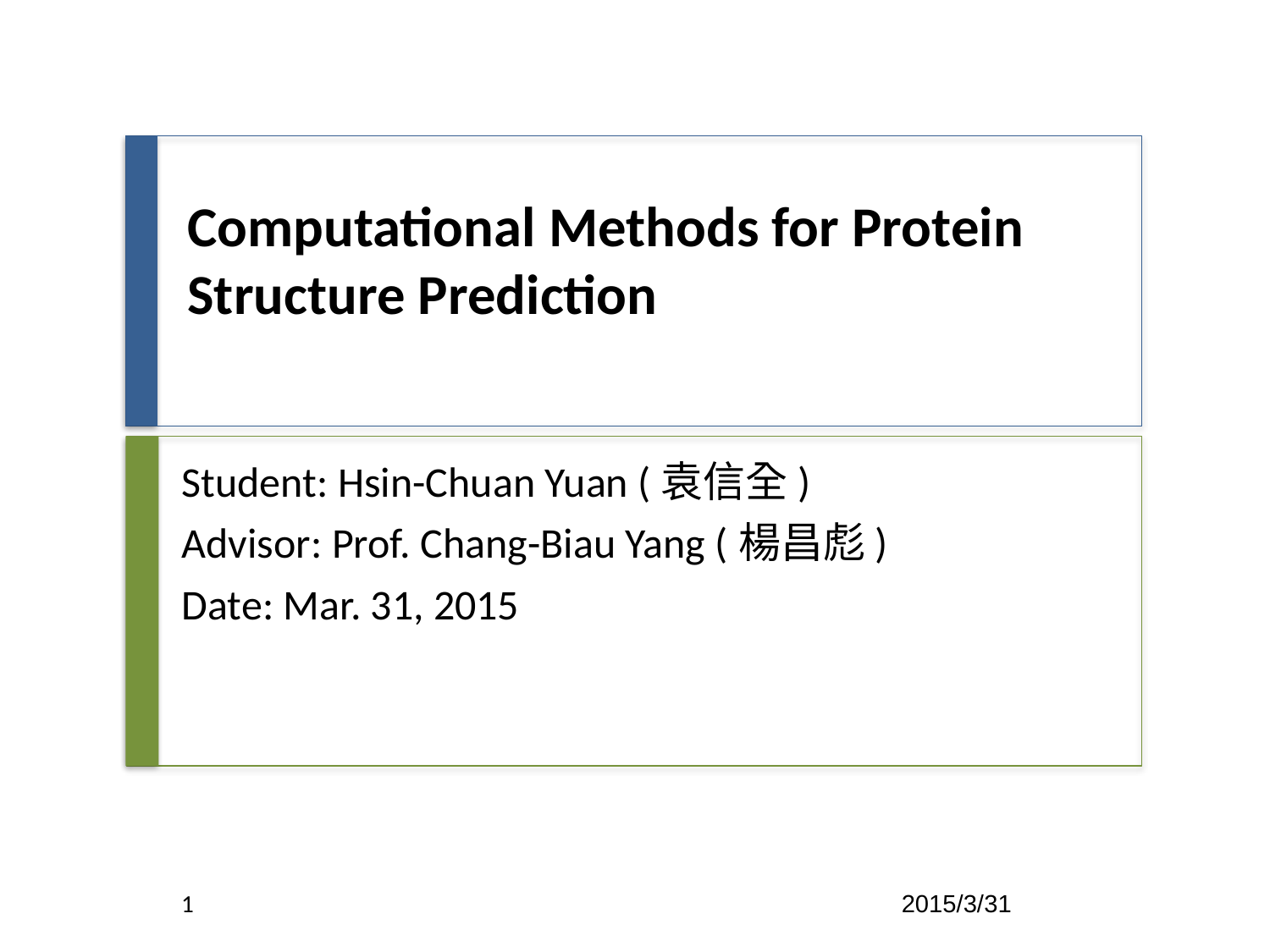

# Computational Methods for Protein Structure Prediction
Student: Hsin-Chuan Yuan (袁信全)
Advisor: Prof. Chang-Biau Yang (楊昌彪)
Date: Mar. 31, 2015

1
2015/3/31